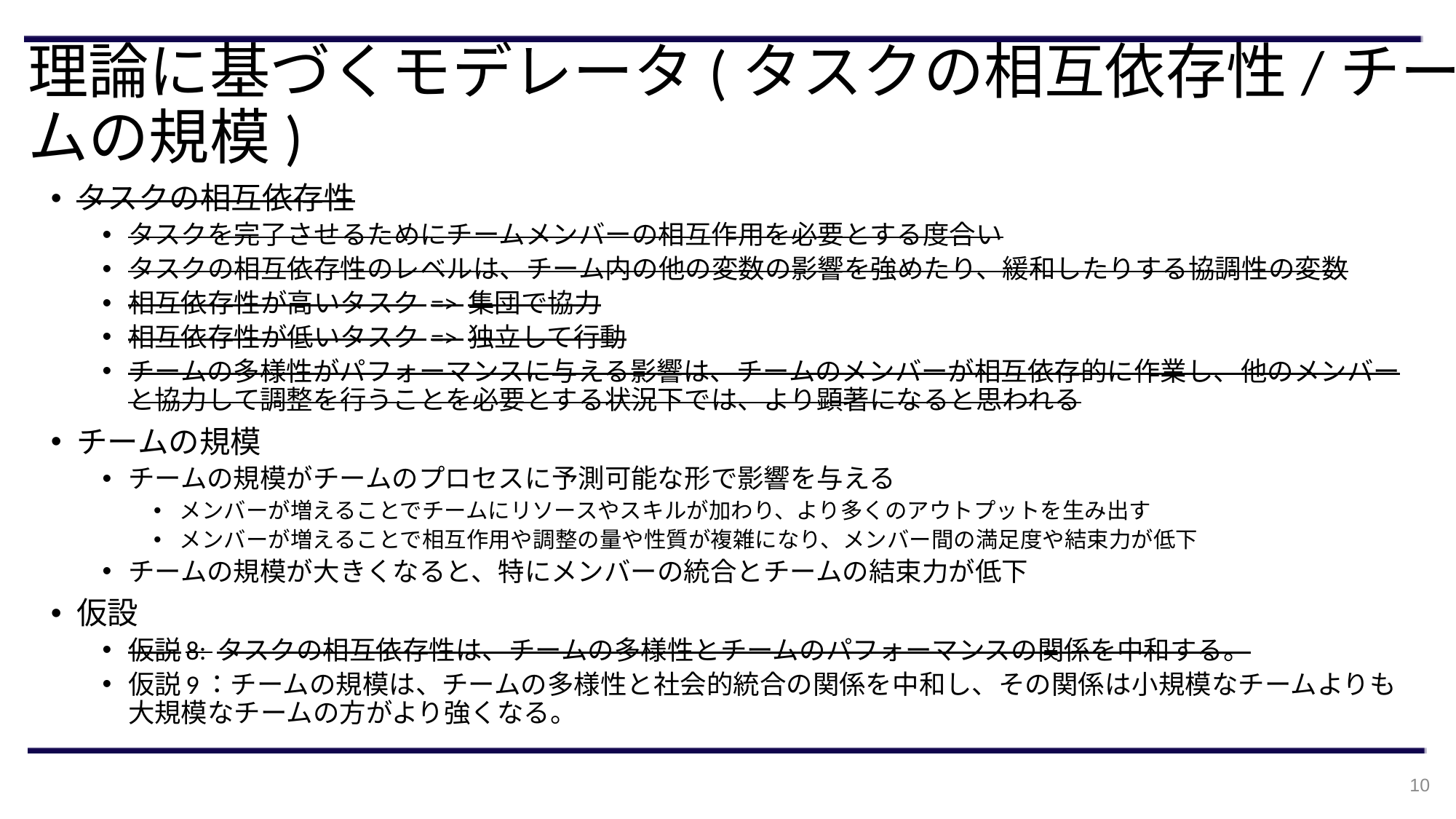

# 理論に基づくモデレータ(タスクの相互依存性/チームの規模)
タスクの相互依存性
タスクを完了させるためにチームメンバーの相互作用を必要とする度合い
タスクの相互依存性のレベルは、チーム内の他の変数の影響を強めたり、緩和したりする協調性の変数
相互依存性が高いタスク => 集団で協力
相互依存性が低いタスク => 独立して行動
チームの多様性がパフォーマンスに与える影響は、チームのメンバーが相互依存的に作業し、他のメンバーと協力して調整を行うことを必要とする状況下では、より顕著になると思われる
チームの規模
チームの規模がチームのプロセスに予測可能な形で影響を与える
メンバーが増えることでチームにリソースやスキルが加わり、より多くのアウトプットを生み出す
メンバーが増えることで相互作用や調整の量や性質が複雑になり、メンバー間の満足度や結束力が低下
チームの規模が大きくなると、特にメンバーの統合とチームの結束力が低下
仮設
仮説8: タスクの相互依存性は、チームの多様性とチームのパフォーマンスの関係を中和する。
仮説9：チームの規模は、チームの多様性と社会的統合の関係を中和し、その関係は小規模なチームよりも大規模なチームの方がより強くなる。

10